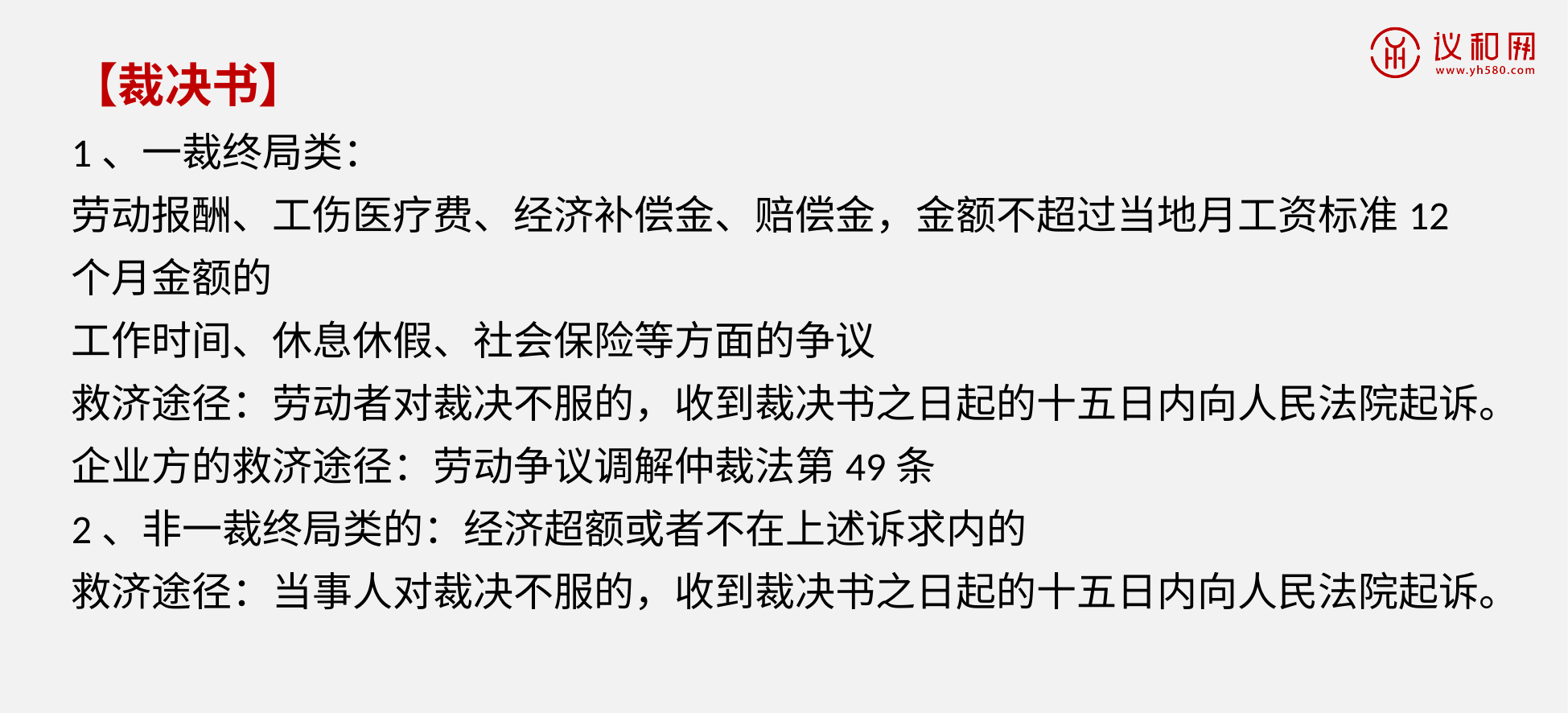

【裁决书】
1、一裁终局类：
劳动报酬、工伤医疗费、经济补偿金、赔偿金，金额不超过当地月工资标准12个月金额的
工作时间、休息休假、社会保险等方面的争议
救济途径：劳动者对裁决不服的，收到裁决书之日起的十五日内向人民法院起诉。
企业方的救济途径：劳动争议调解仲裁法第49条
2、非一裁终局类的：经济超额或者不在上述诉求内的
救济途径：当事人对裁决不服的，收到裁决书之日起的十五日内向人民法院起诉。